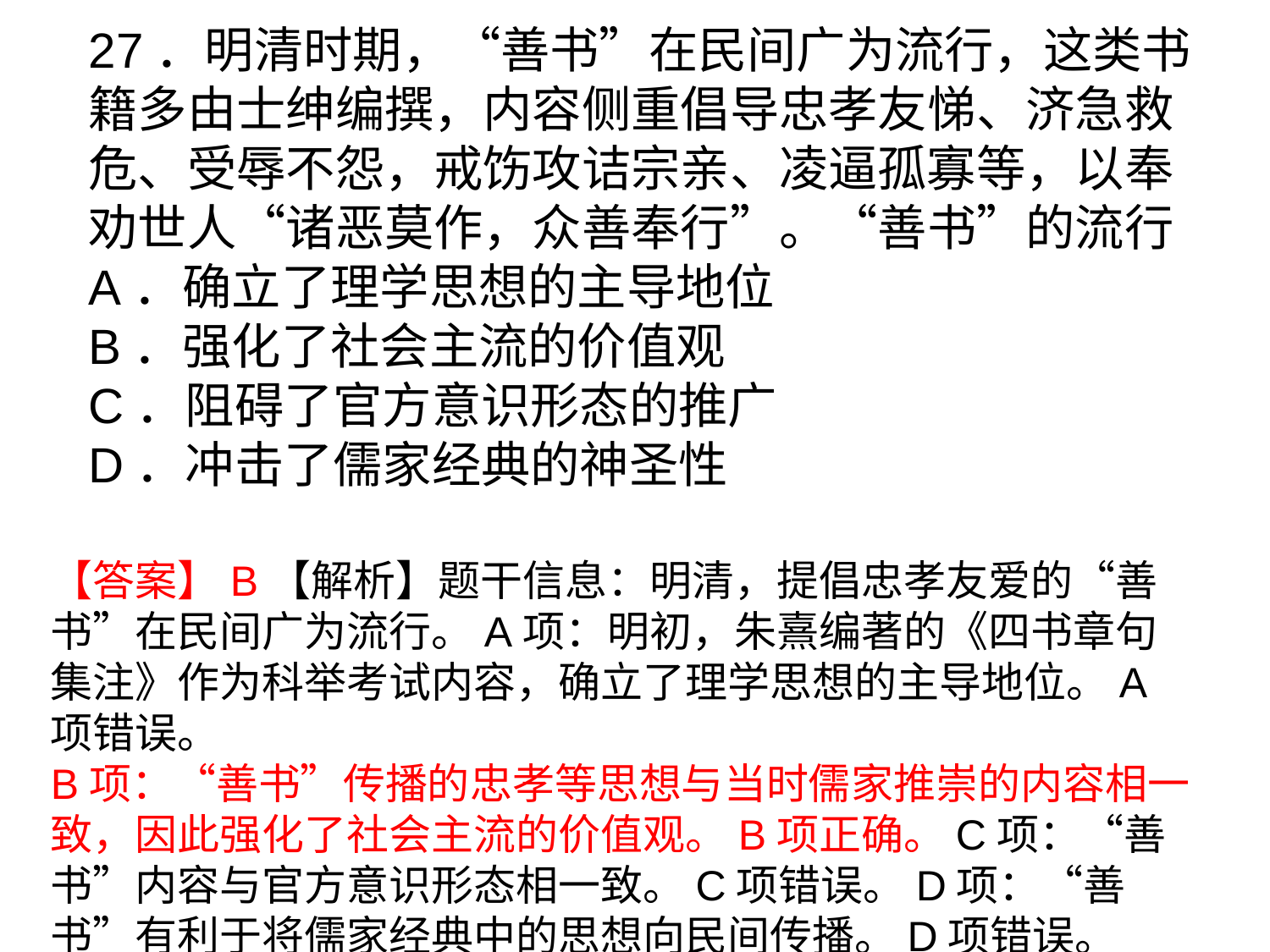

27．明清时期，“善书”在民间广为流行，这类书籍多由士绅编撰，内容侧重倡导忠孝友悌、济急救危、受辱不怨，戒饬攻诘宗亲、凌逼孤寡等，以奉劝世人“诸恶莫作，众善奉行”。“善书”的流行
A．确立了理学思想的主导地位
B．强化了社会主流的价值观
C．阻碍了官方意识形态的推广
D．冲击了儒家经典的神圣性
【答案】B【解析】题干信息：明清，提倡忠孝友爱的“善书”在民间广为流行。A项：明初，朱熹编著的《四书章句集注》作为科举考试内容，确立了理学思想的主导地位。A项错误。
B项：“善书”传播的忠孝等思想与当时儒家推崇的内容相一致，因此强化了社会主流的价值观。B项正确。C项：“善书”内容与官方意识形态相一致。C项错误。D项：“善书”有利于将儒家经典中的思想向民间传播。D项错误。